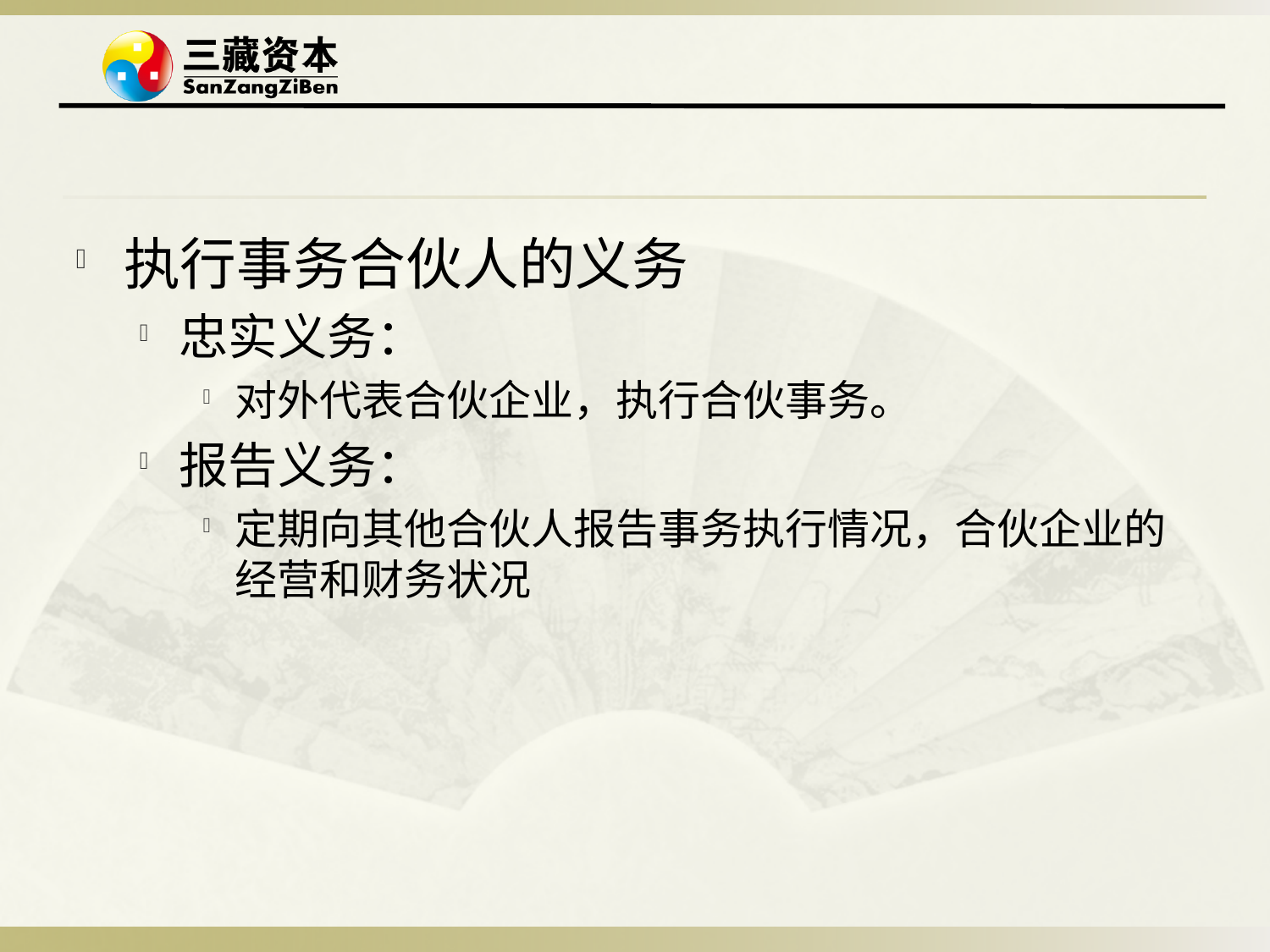

#
执行事务合伙人的义务
忠实义务：
对外代表合伙企业，执行合伙事务。
报告义务：
定期向其他合伙人报告事务执行情况，合伙企业的经营和财务状况